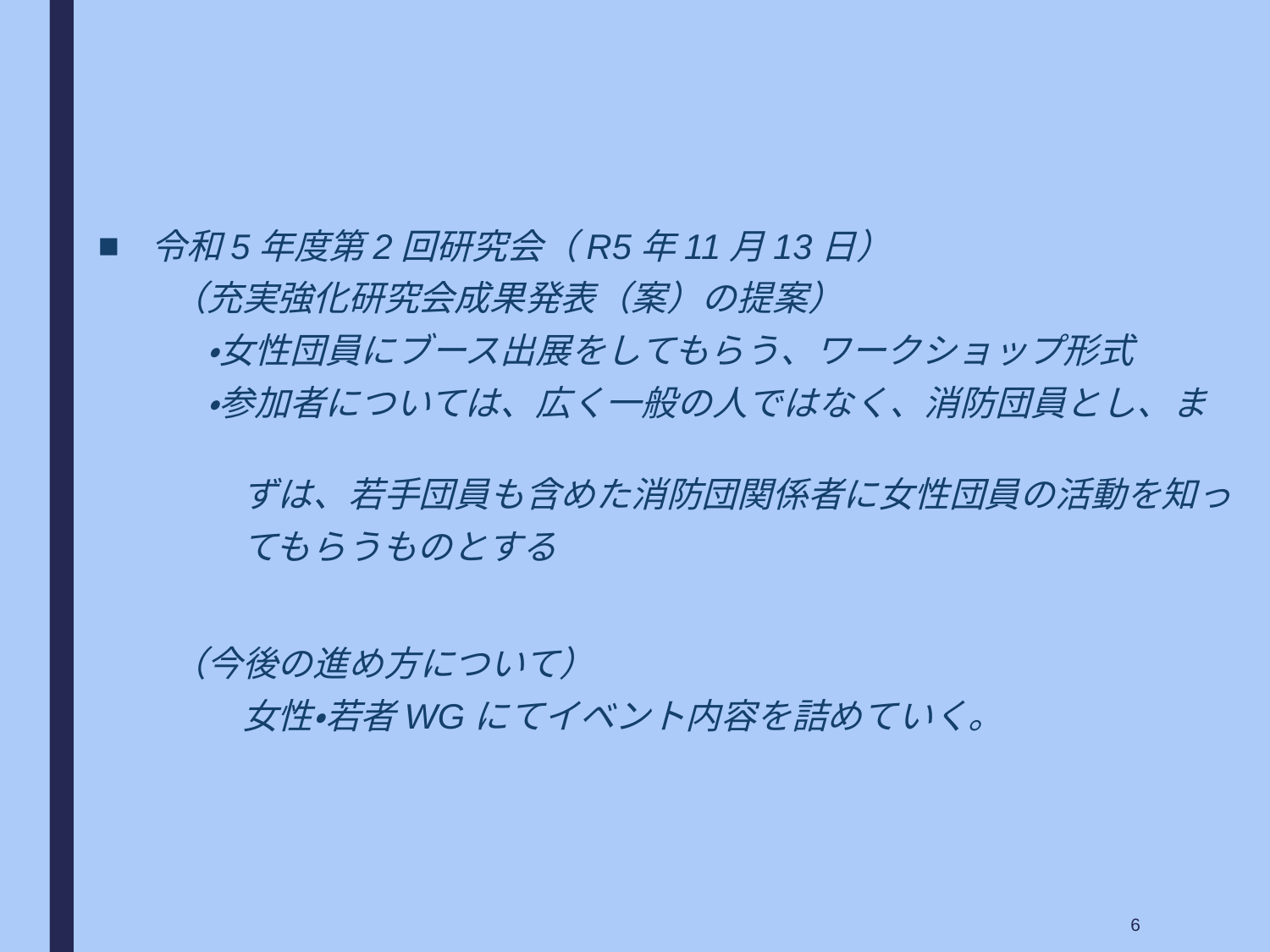

令和5年度第2回研究会（R5年11月13日）
（充実強化研究会成果発表（案）の提案）
　・女性団員にブース出展をしてもらう、ワークショップ形式
　・参加者については、広く一般の人ではなく、消防団員とし、ま
　　ずは、若手団員も含めた消防団関係者に女性団員の活動を知っ
　　てもらうものとする

（今後の進め方について）
　　女性・若者WGにてイベント内容を詰めていく。
6